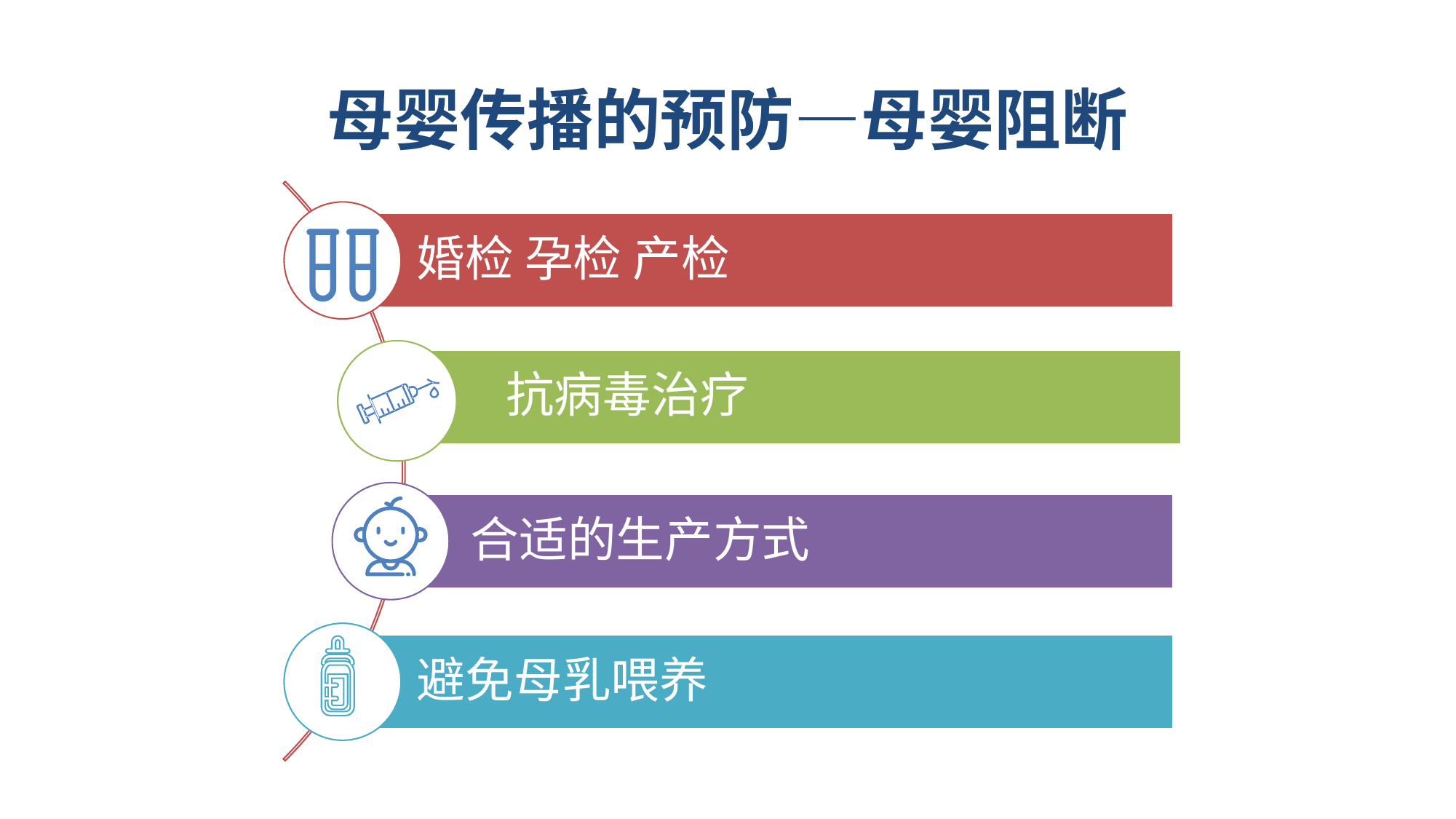

# 母婴传播的预防—母婴阻断
婚检 孕检 产检
抗病毒治疗
合适的生产方式
避免母乳喂养